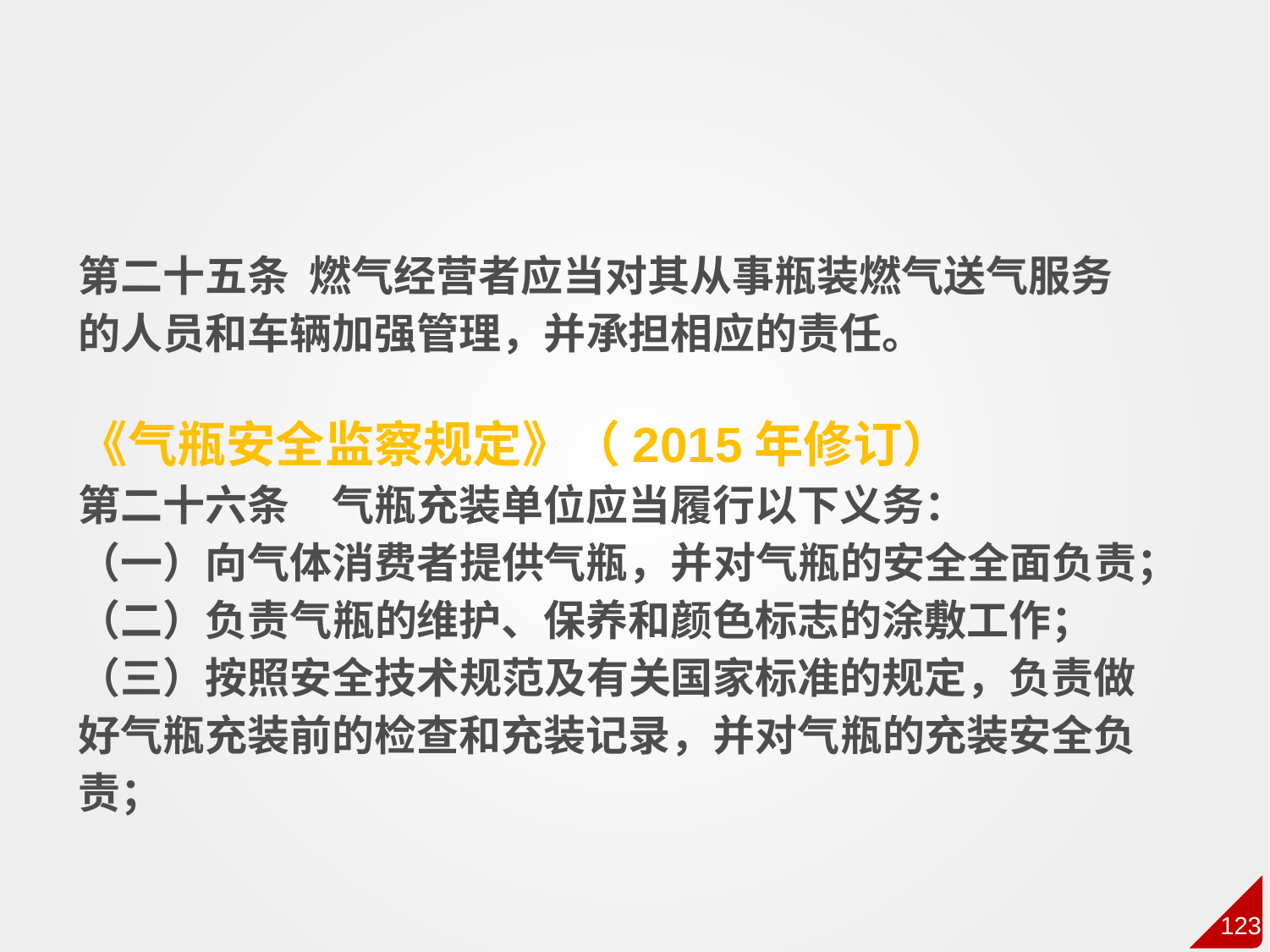

第二十五条  燃气经营者应当对其从事瓶装燃气送气服务的人员和车辆加强管理，并承担相应的责任。

《气瓶安全监察规定》（2015年修订）
第二十六条　气瓶充装单位应当履行以下义务：
（一）向气体消费者提供气瓶，并对气瓶的安全全面负责；
（二）负责气瓶的维护、保养和颜色标志的涂敷工作；
（三）按照安全技术规范及有关国家标准的规定，负责做好气瓶充装前的检查和充装记录，并对气瓶的充装安全负责；